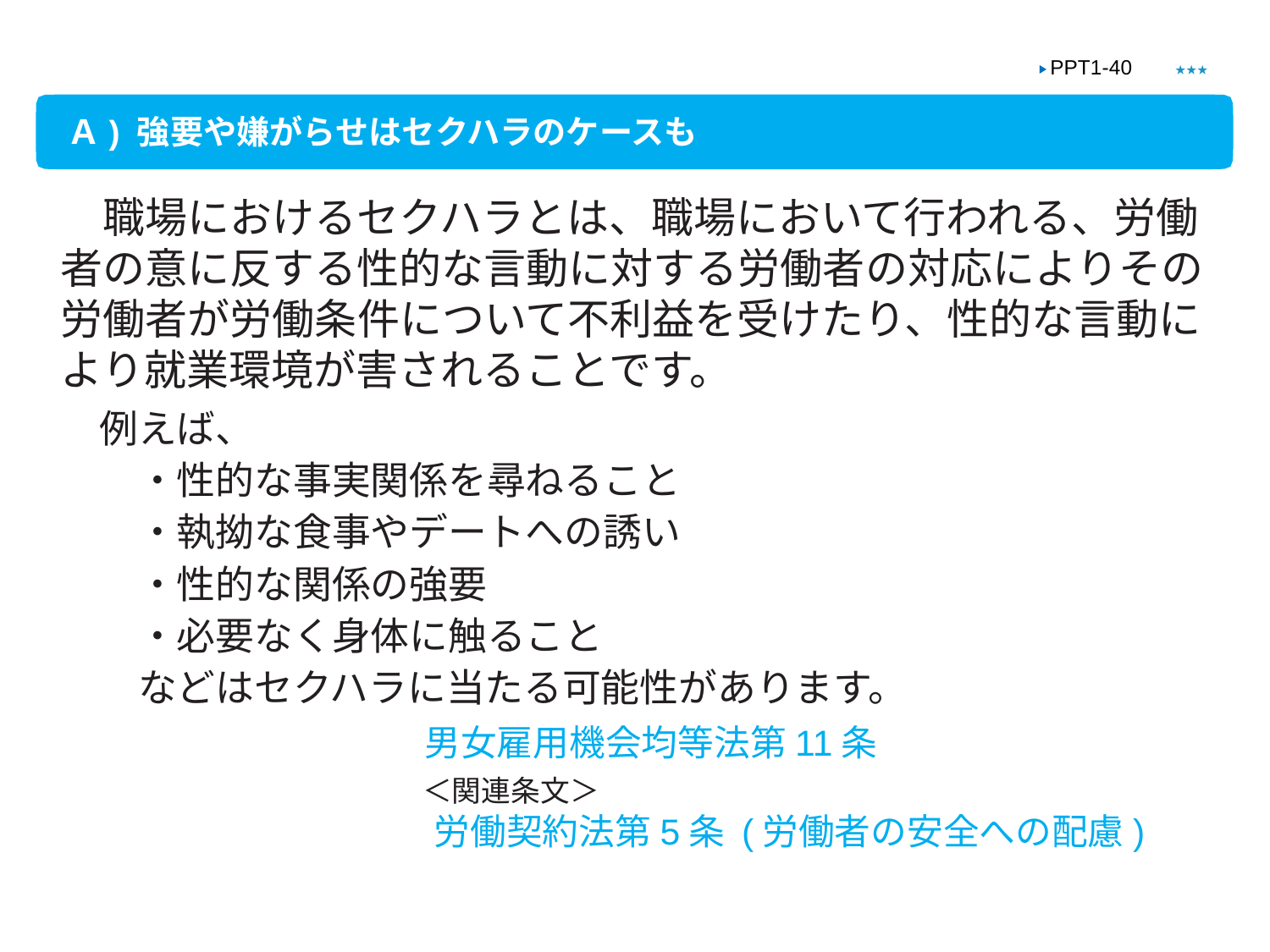

★★★
▶ PPT1-40

Ａ) 強要や嫌がらせはセクハラのケースも
　職場におけるセクハラとは、職場において行われる、労働者の意に反する性的な言動に対する労働者の対応によりその労働者が労働条件について不利益を受けたり、性的な言動により就業環境が害されることです。
　例えば、
　　・性的な事実関係を尋ねること
　　・執拗な食事やデートへの誘い
　　・性的な関係の強要
　　・必要なく身体に触ること
　　などはセクハラに当たる可能性があります。
　　　　　  男女雇用機会均等法第11条
　　　　　　　＜関連条文＞
　　　　　　　　　労働契約法第5条 (労働者の安全への配慮)